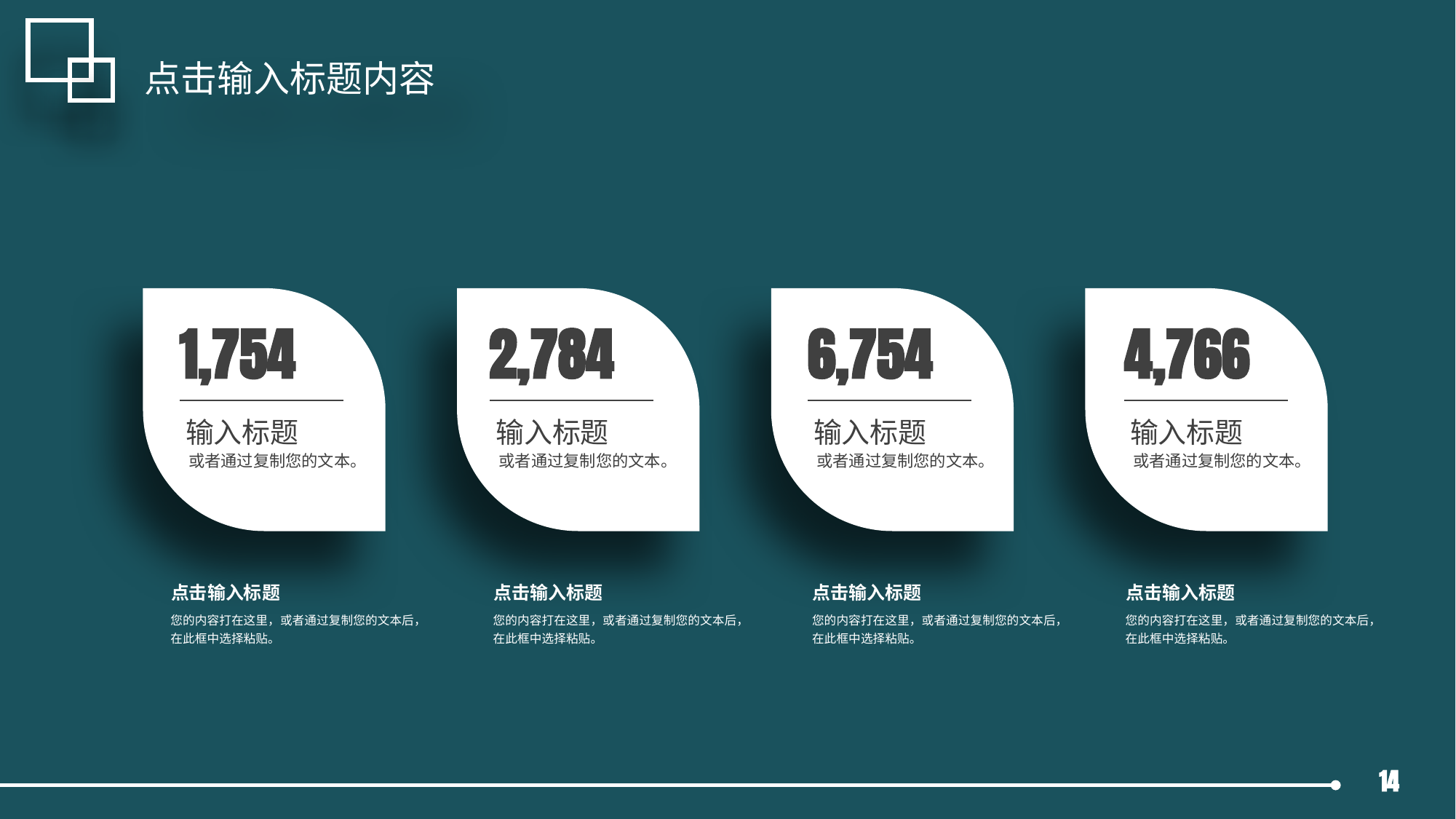

延迟符
点击输入标题内容

1,754

输入标题
或者通过复制您的文本。
2,784

输入标题
或者通过复制您的文本。
6,754

输入标题
或者通过复制您的文本。
4,766

输入标题
或者通过复制您的文本。
点击输入标题
您的内容打在这里，或者通过复制您的文本后，在此框中选择粘贴。
点击输入标题
您的内容打在这里，或者通过复制您的文本后，在此框中选择粘贴。
点击输入标题
您的内容打在这里，或者通过复制您的文本后，在此框中选择粘贴。
点击输入标题
您的内容打在这里，或者通过复制您的文本后，在此框中选择粘贴。
14